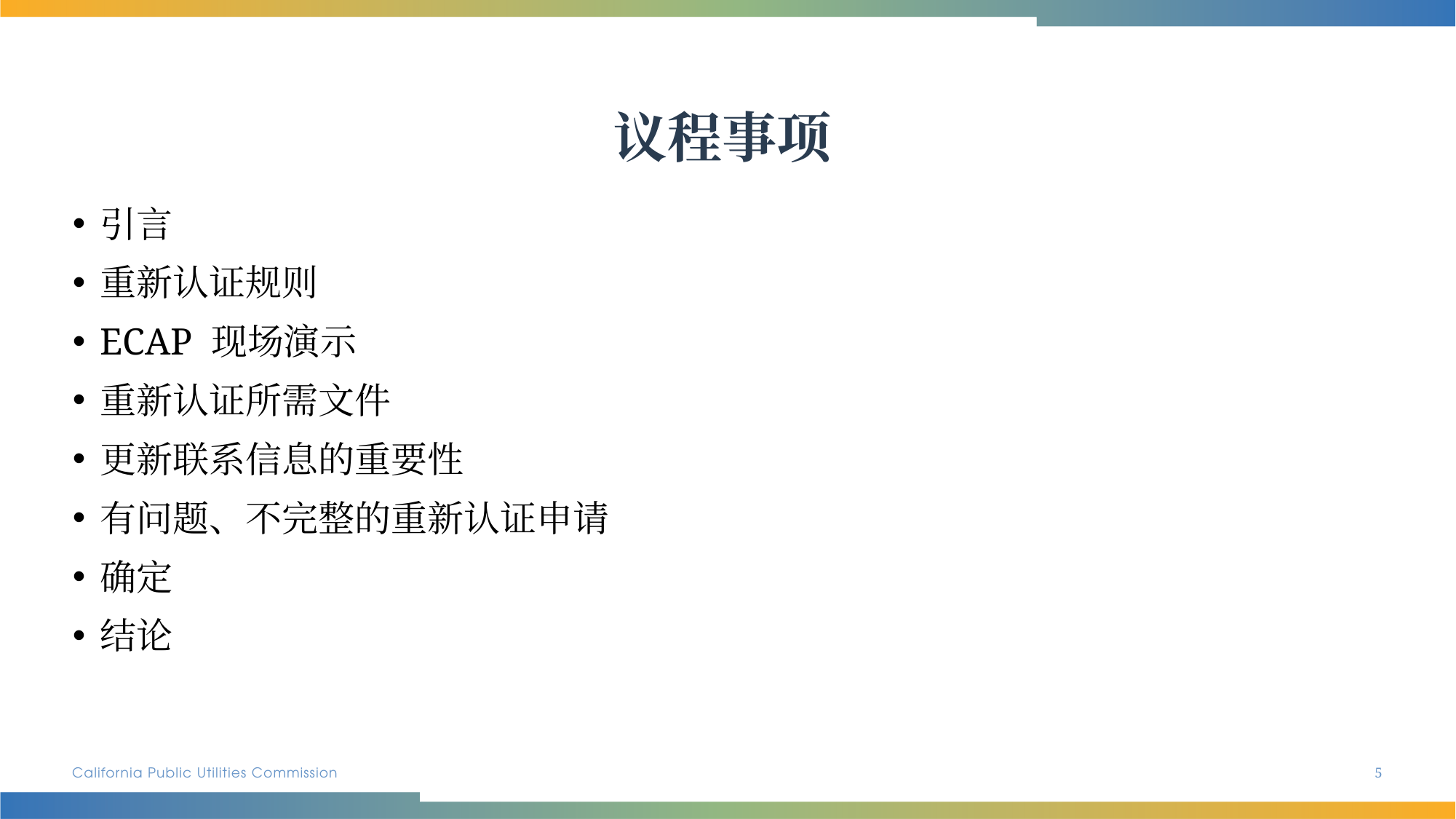

# 议程事项
引言
重新认证规则
ECAP 现场演示
重新认证所需文件
更新联系信息的重要性
有问题、不完整的重新认证申请
确定
结论

5